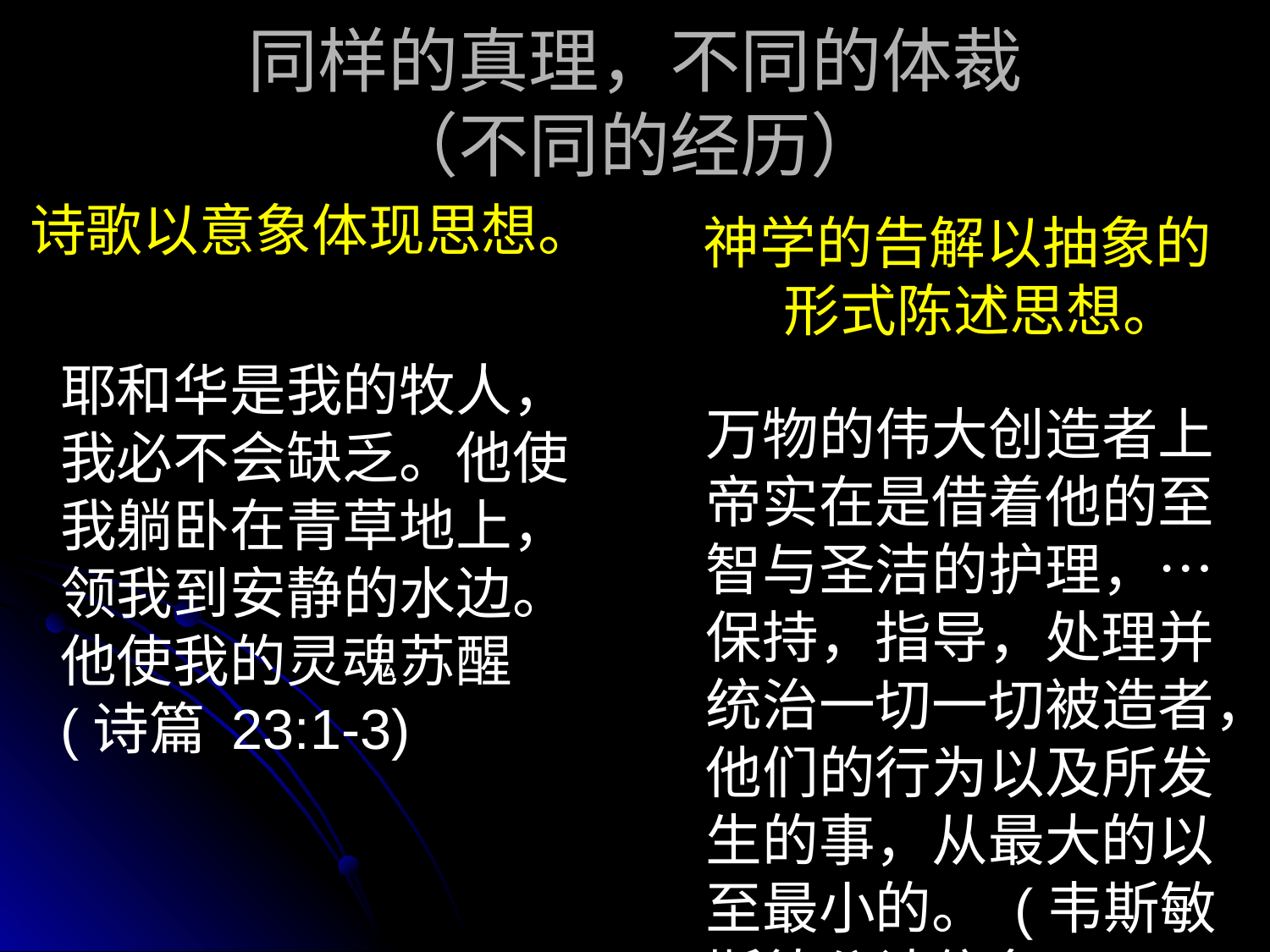

# 同样的真理，不同的体裁 （不同的经历）
诗歌以意象体现思想。

	耶和华是我的牧人，我必不会缺乏。他使我躺卧在青草地上，领我到安静的水边。他使我的灵魂苏醒 (诗篇 23:1-3)

神学的告解以抽象的
形式陈述思想。

	万物的伟大创造者上帝实在是借着他的至智与圣洁的护理，… 保持，指导，处理并统治一切一切被造者，他们的行为以及所发生的事，从最大的以至最小的。 (韦斯敏斯德公认信条)